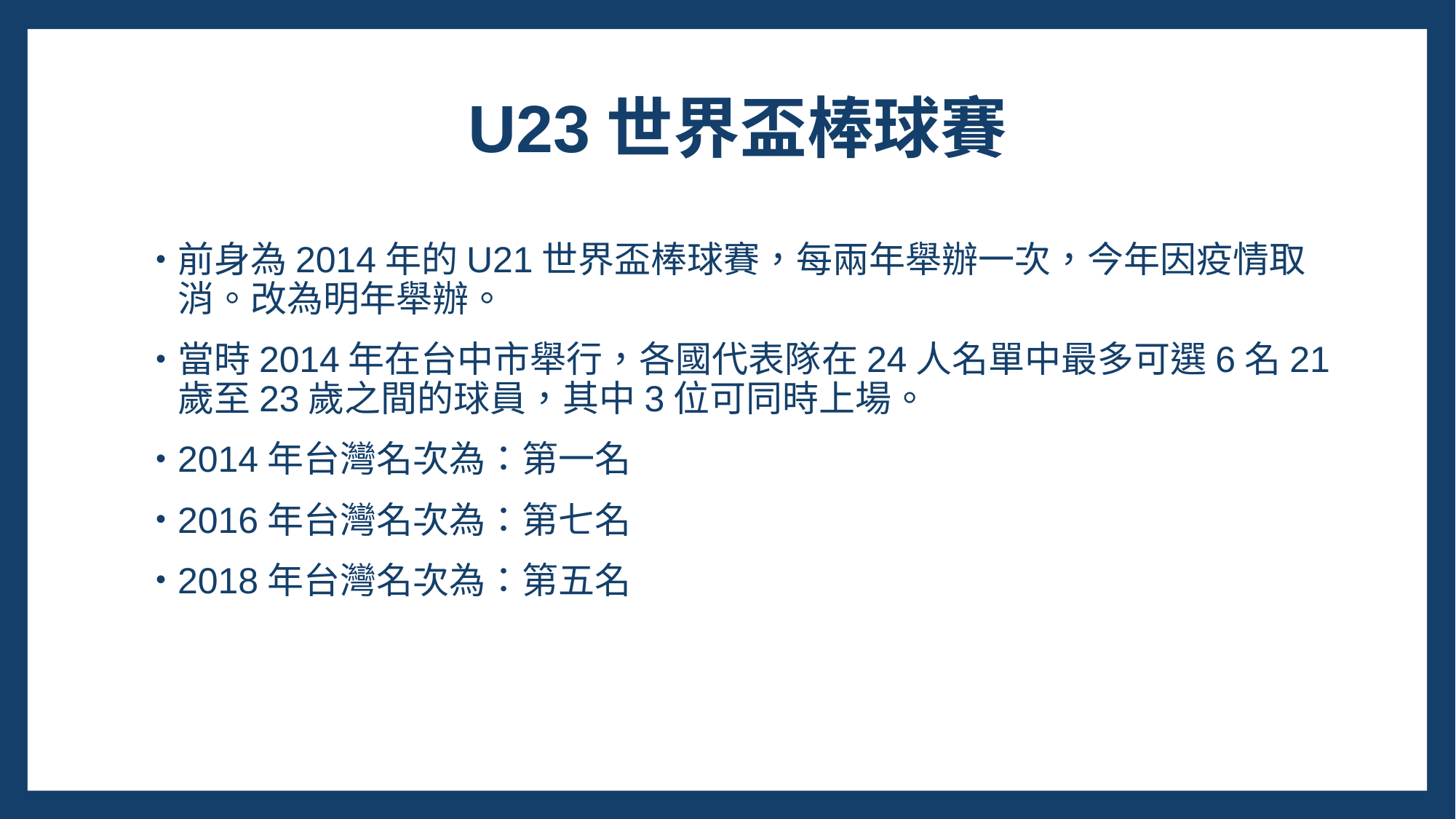

# U23世界盃棒球賽
前身為2014年的U21世界盃棒球賽，每兩年舉辦一次，今年因疫情取消。改為明年舉辦。
當時2014年在台中市舉行，各國代表隊在24人名單中最多可選6名21歲至23歲之間的球員，其中3位可同時上場。
2014年台灣名次為：第一名
2016年台灣名次為：第七名
2018年台灣名次為：第五名